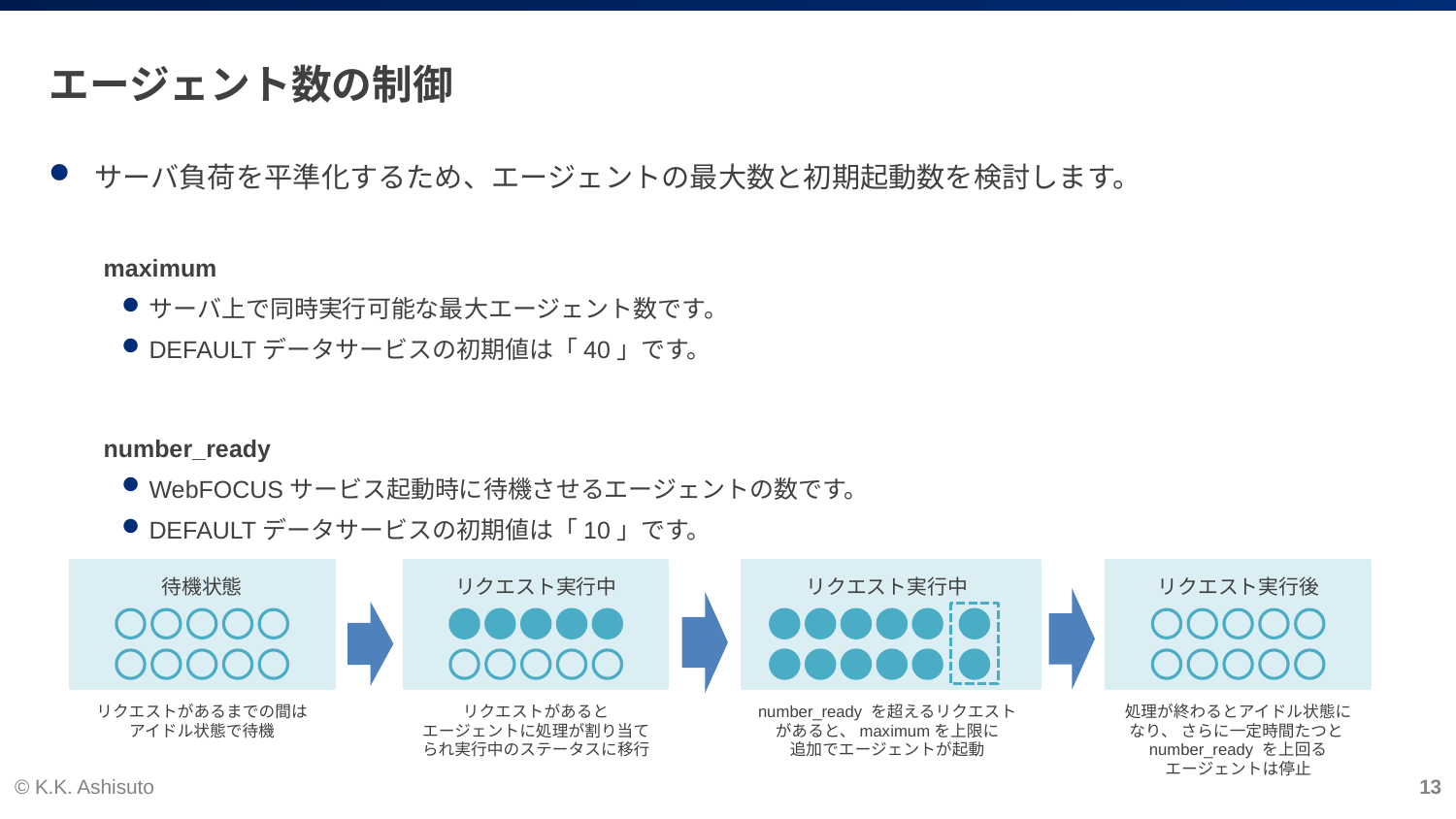

# エージェント数の制御
サーバ負荷を平準化するため、エージェントの最大数と初期起動数を検討します。

maximum
サーバ上で同時実行可能な最大エージェント数です。
DEFAULTデータサービスの初期値は「40」です。

number_ready
WebFOCUSサービス起動時に待機させるエージェントの数です。
DEFAULTデータサービスの初期値は「10」です。

待機状態
リクエスト実行中
リクエスト実行中
リクエスト実行後

リクエストがあるまでの間は
アイドル状態で待機
リクエストがあると
エージェントに処理が割り当て
られ実行中のステータスに移行
number_ready を超えるリクエスト
があると、maximumを上限に
追加でエージェントが起動
処理が終わるとアイドル状態に
なり、 さらに一定時間たつとnumber_ready を上回る
エージェントは停止
© K.K. Ashisuto
13